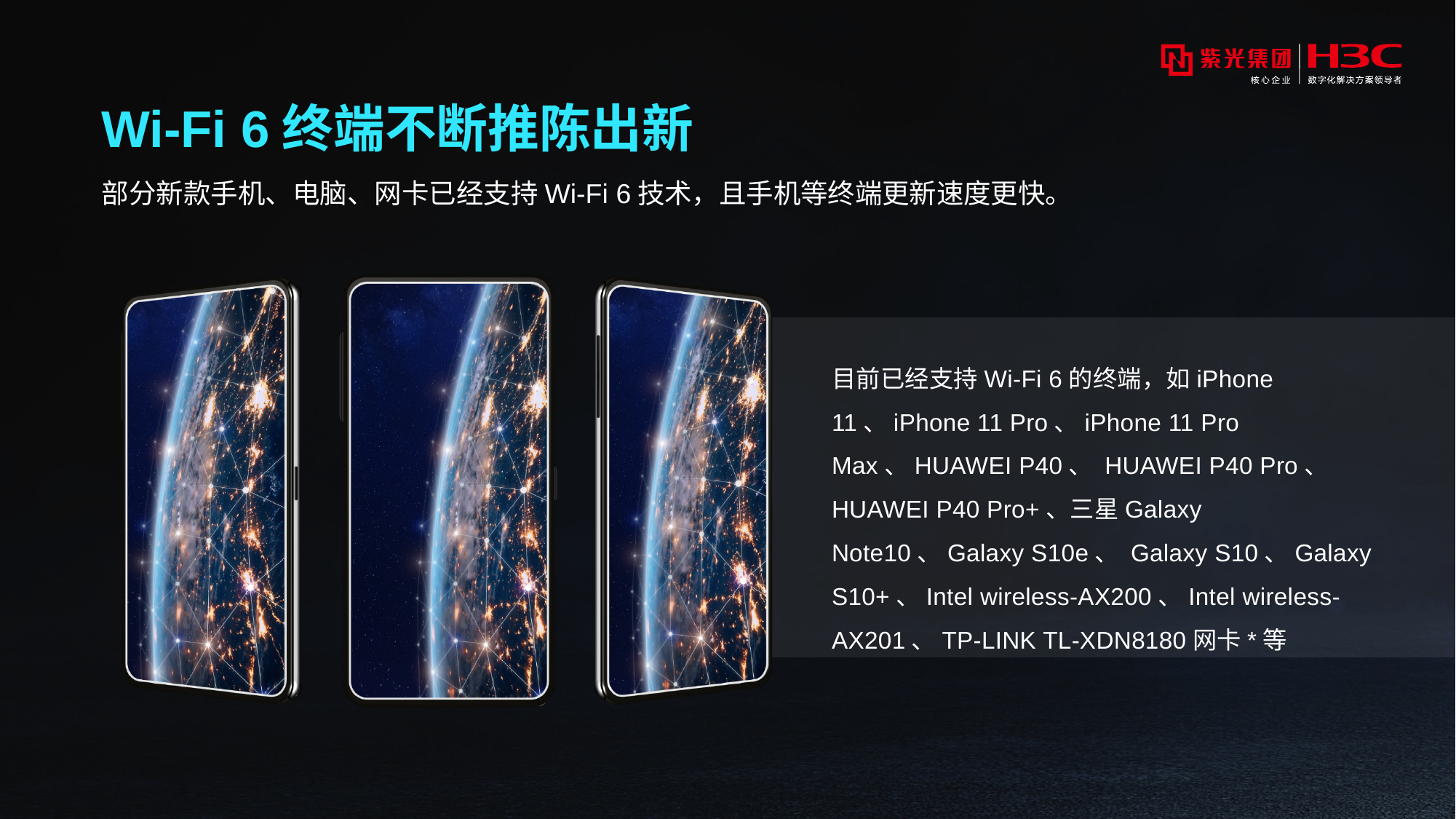

# Wi-Fi 6终端不断推陈出新
部分新款手机、电脑、网卡已经支持Wi-Fi 6技术，且手机等终端更新速度更快。

目前已经支持Wi-Fi 6的终端，如iPhone 11、iPhone 11 Pro、iPhone 11 Pro Max、HUAWEI P40、 HUAWEI P40 Pro、 HUAWEI P40 Pro+、三星Galaxy Note10、Galaxy S10e、 Galaxy S10、Galaxy S10+、Intel wireless-AX200、Intel wireless-AX201、TP-LINK TL-XDN8180网卡*等